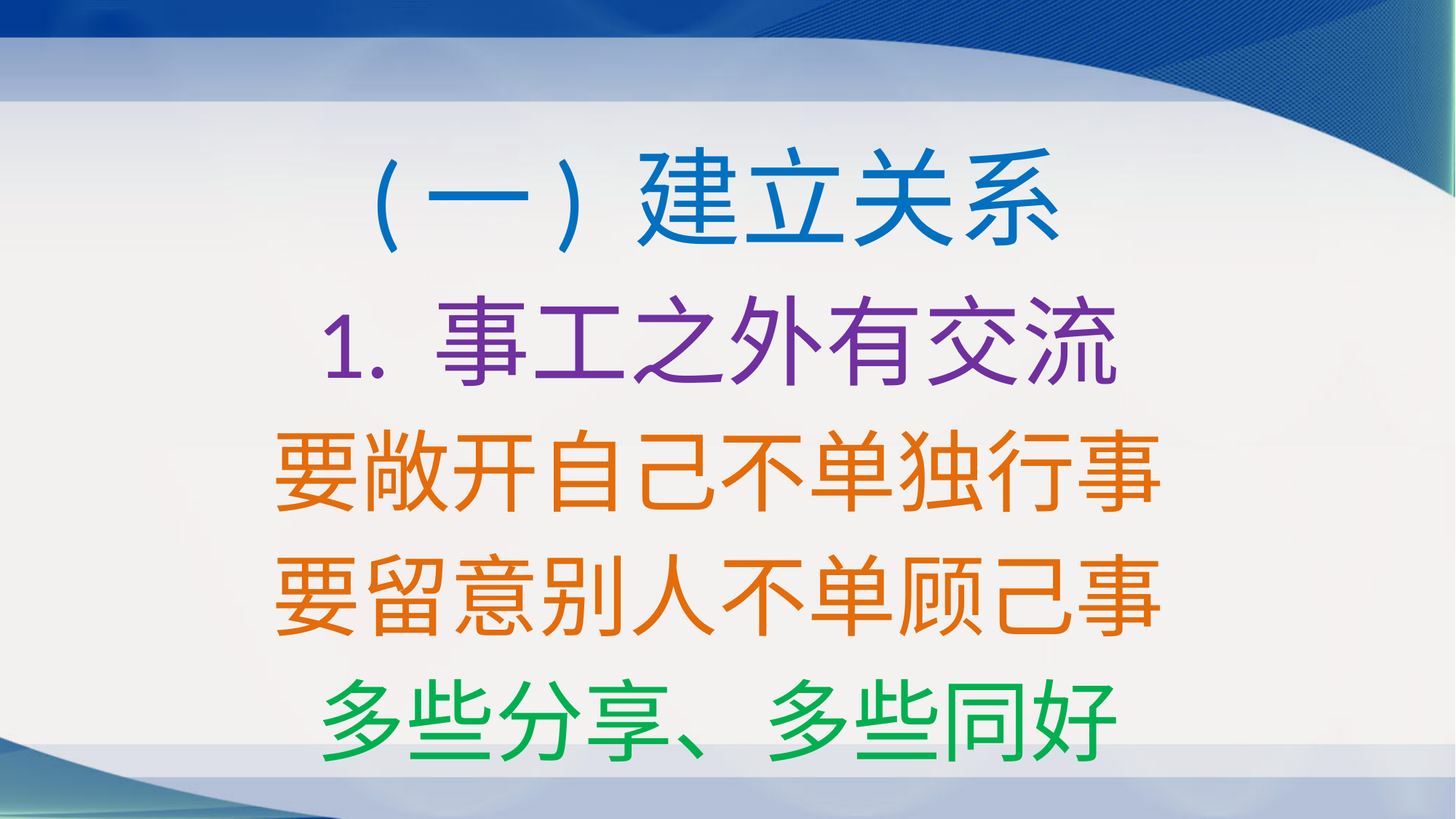

(一) 建立关系
1. 事工之外有交流
要敞开自己不单独行事
要留意别人不单顾己事
多些分享、多些同好